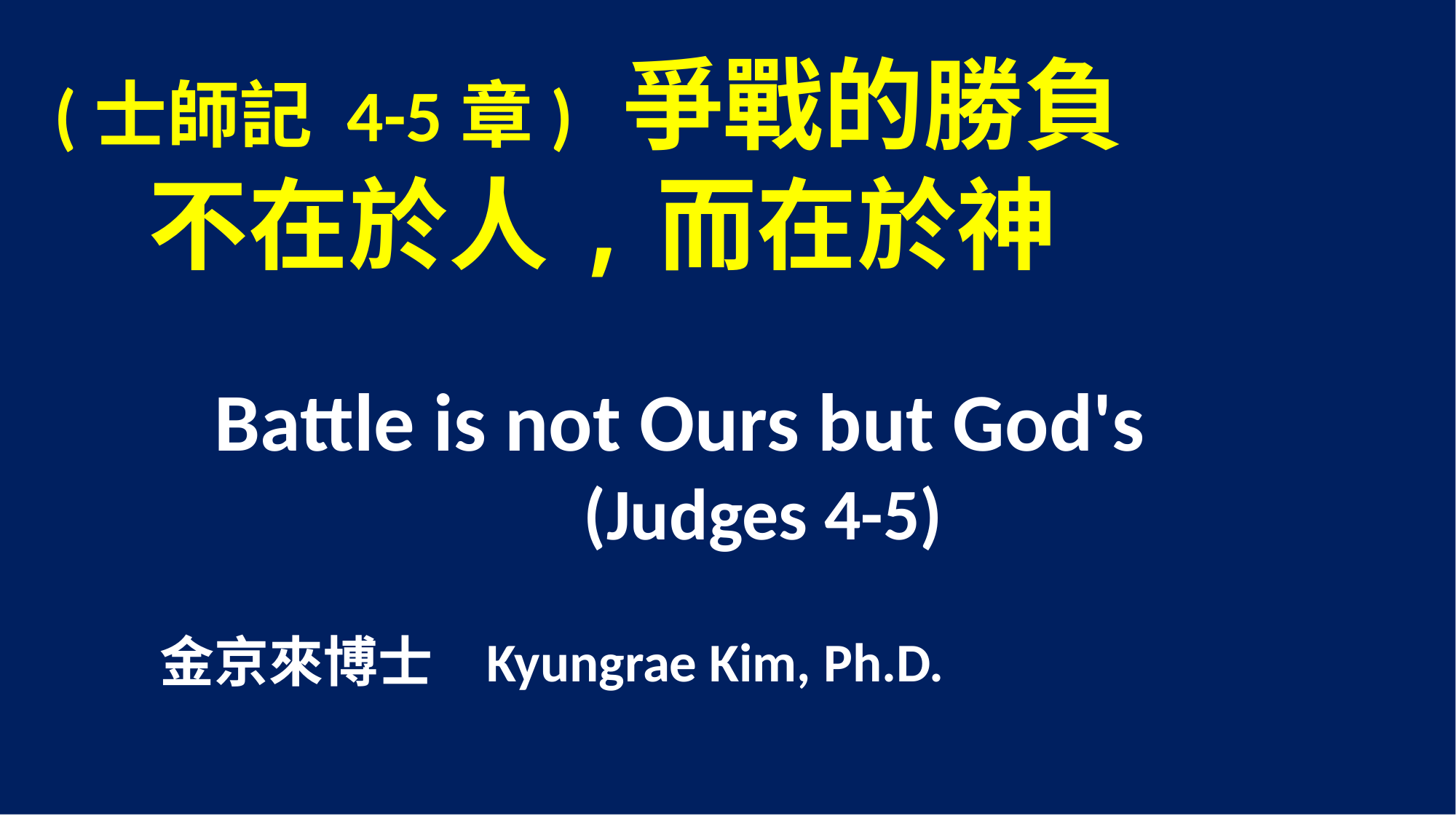

(士師記 4-5章)  爭戰的勝負
     不在於人,而在於神

           Battle is not Ours but God's
                                                                      (Judges 4-5)

           金京來博士   Kyungrae Kim, Ph.D.